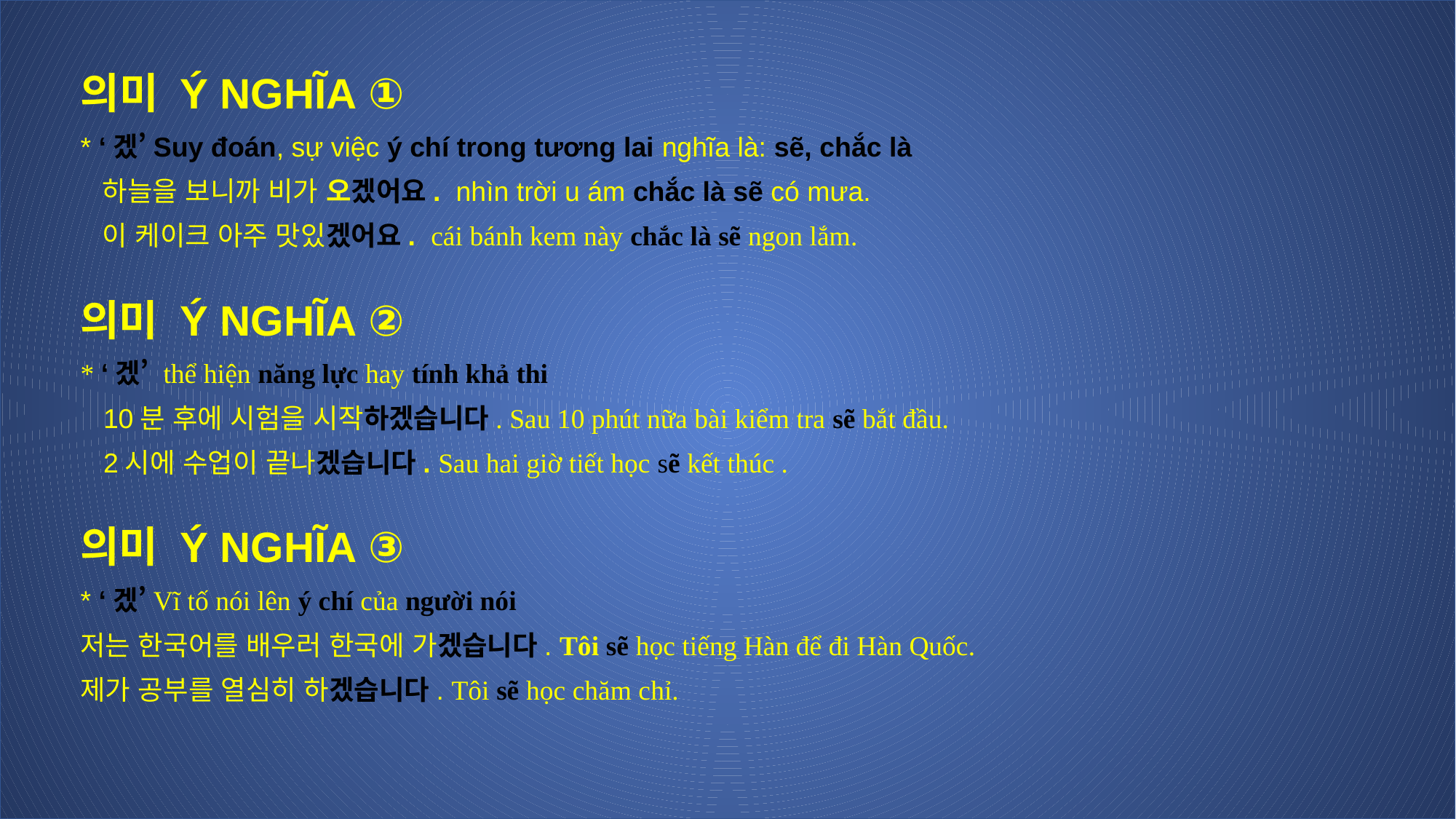

의미 Ý NGHĨA ①
* ‘겠’Suy đoán, sự việc ý chí trong tương lai nghĩa là: sẽ, chắc là
  하늘을 보니까 비가 오겠어요.  nhìn trời u ám chắc là sẽ có mưa.
  이 케이크 아주 맛있겠어요.  cái bánh kem này chắc là sẽ ngon lắm.
의미 Ý NGHĨA ②
* ‘겠’ thể hiện năng lực hay tính khả thi
   10분 후에 시험을 시작하겠습니다. Sau 10 phút nữa bài kiểm tra sẽ bắt đầu.
   2시에 수업이 끝나겠습니다. Sau hai giờ tiết học sẽ kết thúc .
의미 Ý NGHĨA ③
* ‘겠’Vĩ tố nói lên ý chí của người nói
저는 한국어를 배우러 한국에 가겠습니다. Tôi sẽ học tiếng Hàn để đi Hàn Quốc.
제가 공부를 열심히 하겠습니다. Tôi sẽ học chăm chỉ.